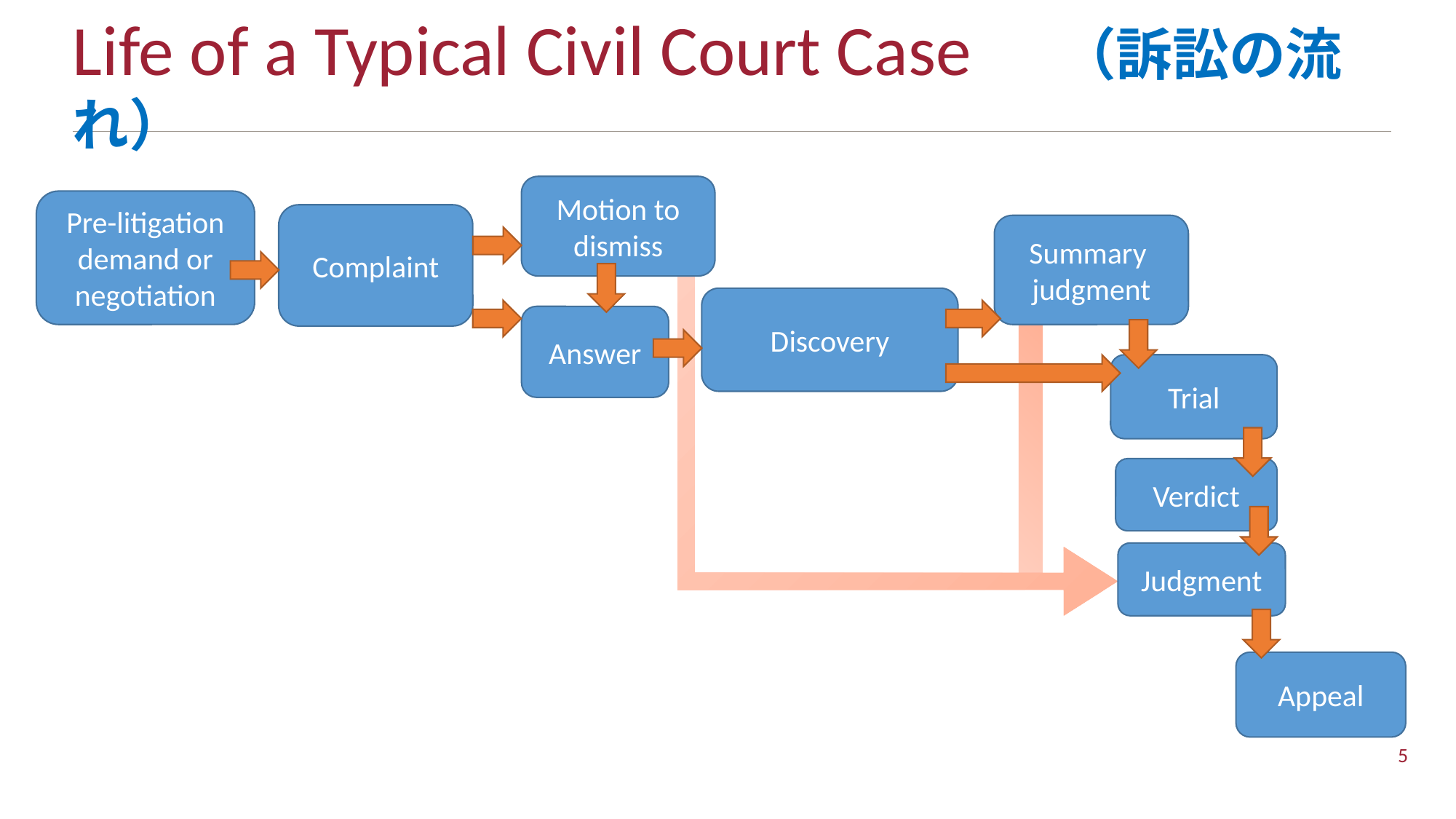

Life of a Typical Civil Court Case　（訴訟の流れ）
Motion to dismiss
Pre-litigation demand or negotiation
Complaint
Summary  judgment

Discovery

Answer

Trial

Verdict

Judgment

Appeal
5